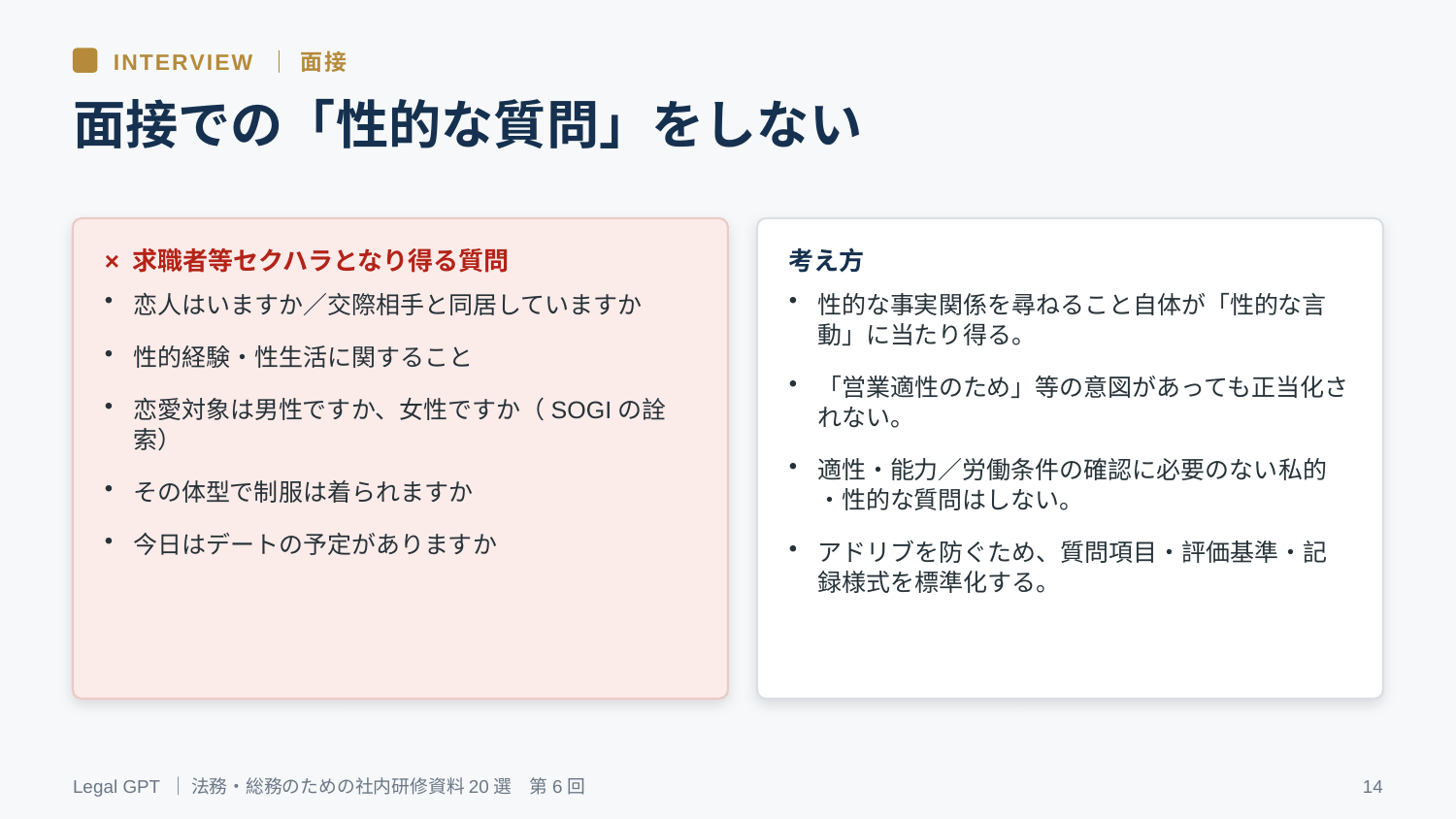

INTERVIEW ｜ 面接

面接での「性的な質問」をしない

× 求職者等セクハラとなり得る質問
考え方
恋人はいますか／交際相手と同居していますか
性的経験・性生活に関すること
恋愛対象は男性ですか、女性ですか（SOGIの詮索）
その体型で制服は着られますか
今日はデートの予定がありますか
性的な事実関係を尋ねること自体が「性的な言動」に当たり得る。
「営業適性のため」等の意図があっても正当化されない。
適性・能力／労働条件の確認に必要のない私的・性的な質問はしない。
アドリブを防ぐため、質問項目・評価基準・記録様式を標準化する。
Legal GPT ｜ 法務・総務のための社内研修資料20選　第6回
14